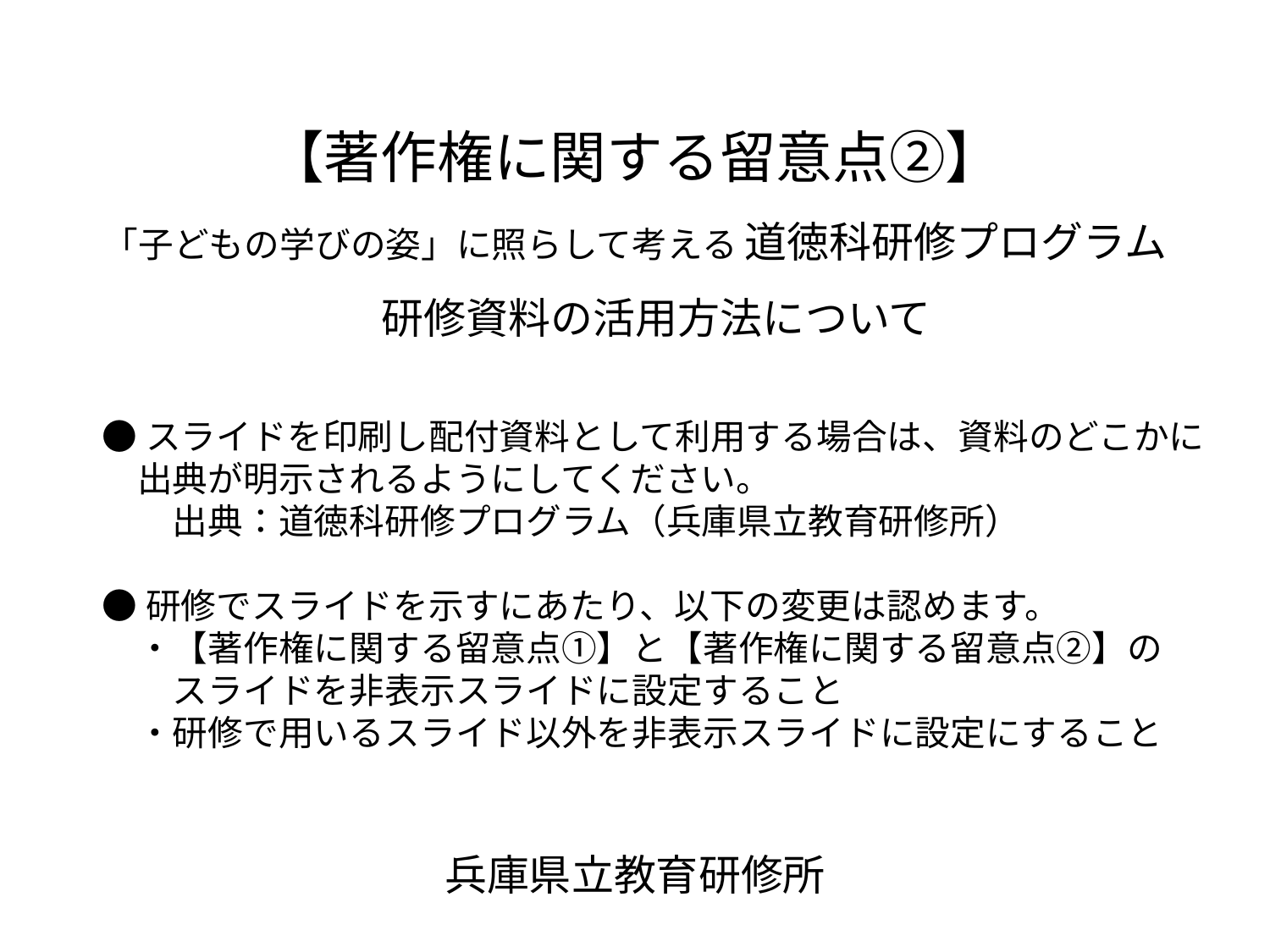

# 【著作権に関する留意点②】 「子どもの学びの姿」に照らして考える 道徳科研修プログラム 　研修資料の活用方法について
●スライドを印刷し配付資料として利用する場合は、資料のどこかに
　出典が明示されるようにしてください。
　　出典：道徳科研修プログラム（兵庫県立教育研修所）

●研修でスライドを示すにあたり、以下の変更は認めます。
　・【著作権に関する留意点①】と【著作権に関する留意点②】の
　　スライドを非表示スライドに設定すること
　・研修で用いるスライド以外を非表示スライドに設定にすること
兵庫県立教育研修所